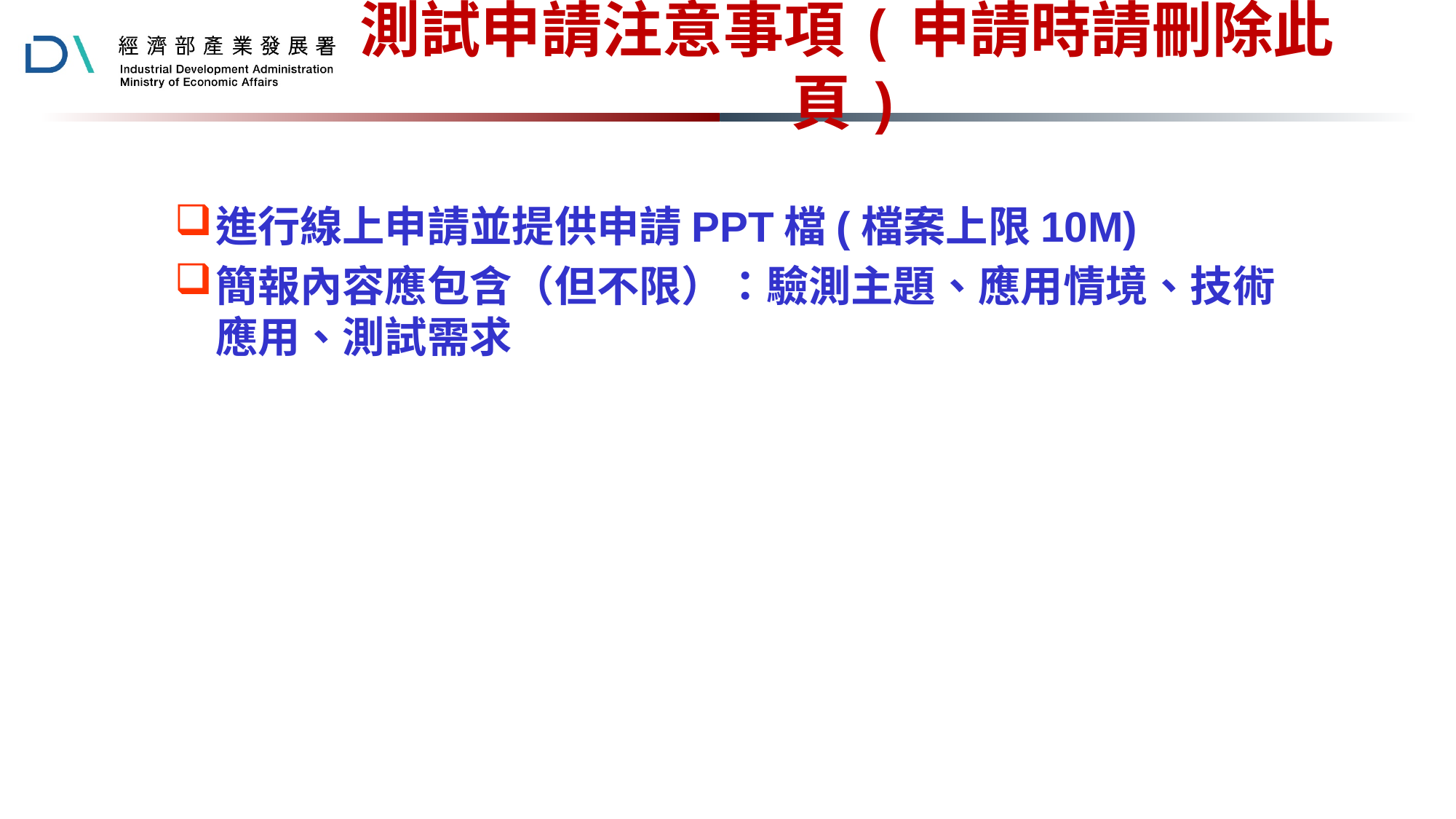

# 測試申請注意事項(申請時請刪除此頁)
進行線上申請並提供申請PPT檔(檔案上限10M)
簡報內容應包含（但不限）：驗測主題、應用情境、技術應用、測試需求